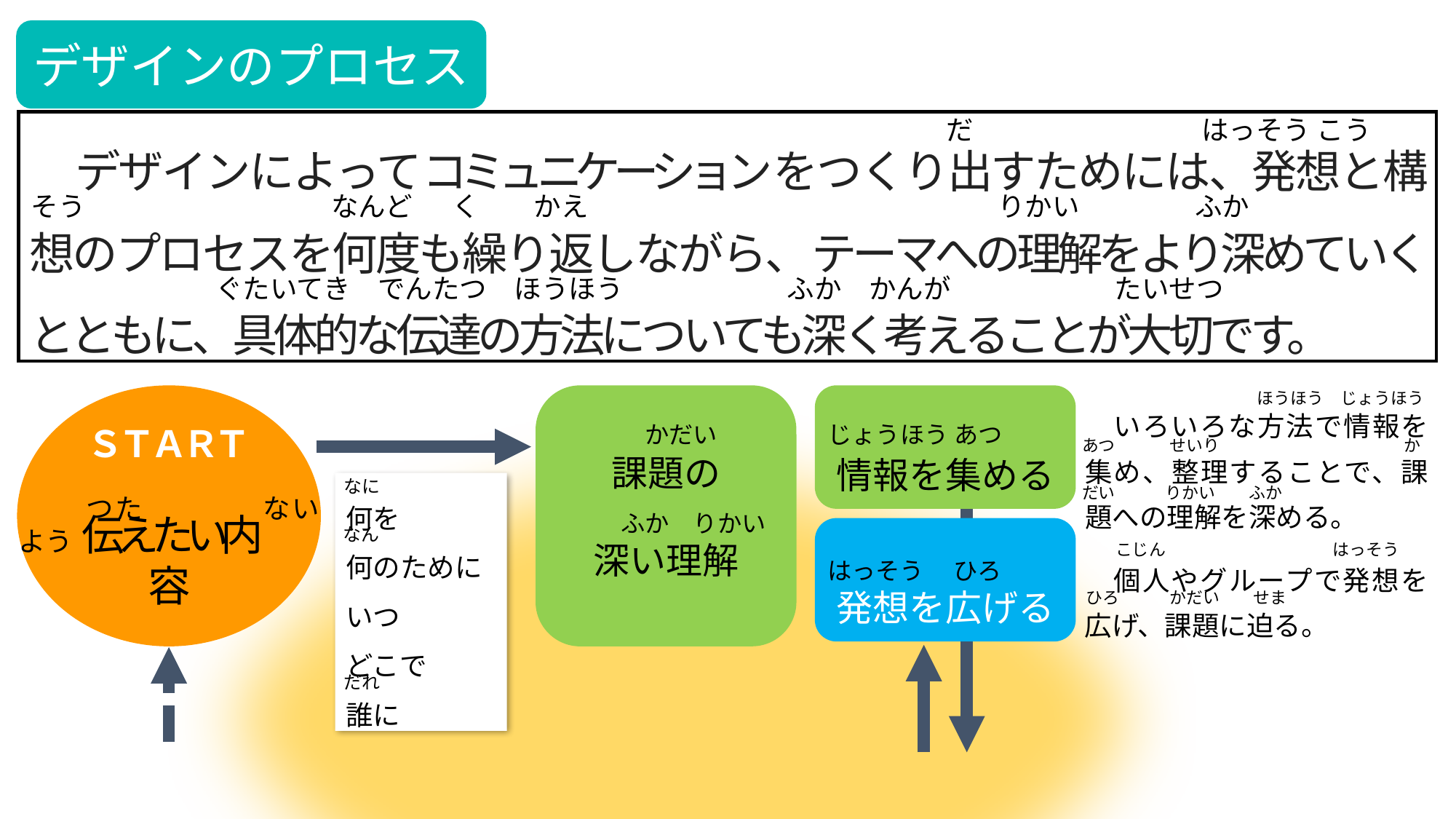

デザインのプロセス
　　　　　　　　　　　　　　　　　　　　　　　　　　　　　　　　　　だ　　　　　　　      はっそう こう
　デザインによってコミュニケーションをつくり出すためには、発想と構想のプロセスを何度も繰り返しながら、テーマへの理解をより深めていくとともに、具体的な伝達の方法についても深く考えることが大切です。
 そう　　　　　　　　　なんど　  く　　かえ　　　　　　　　　　　　　　　りかい　　　　 ふか
　　　　　　　 ぐたいてき　でんたつ　ほうほう　　　　　　ふか　かんが　　　　　　たいせつ
ＳＴＡＲＴ

伝えたい内容
課題の

深い理解
情報を集める
　いろいろな方法で情報を集め、整理することで、課題への理解を深める。
 　　　　　　　　　 　 ほうほう　じょうほう

 じょうほう あつ
 　　　　かだい
 あつ　　　 せいり　　　　　　　　　　　か
何を
何のために
いつ
どこで
誰に
 なに
 だい　　　りかい　　ふか
 　　　ふか　りかい
　　 つた　　　　ないよう
発想を広げる
 なん
　個人やグループで発想を広げ、課題に迫る。
　　こじん　　　　　　　　　　はっそう
 はっそう　 ひろ

  ひろ　　　かだい　　せま

 だれ